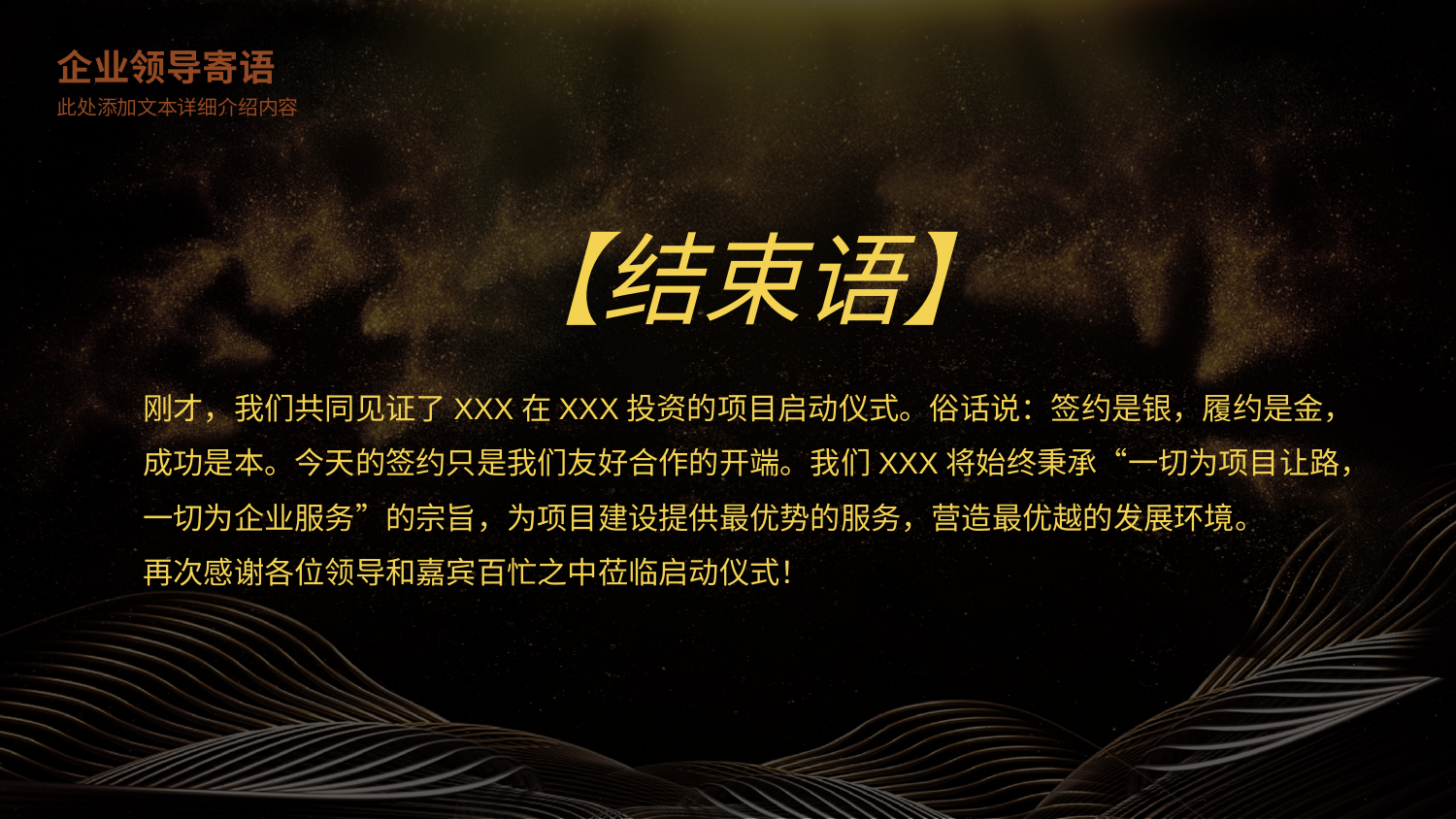

企业领导寄语
此处添加文本详细介绍内容
【结束语】
刚才，我们共同见证了XXX在XXX投资的项目启动仪式。俗话说：签约是银，履约是金，成功是本。今天的签约只是我们友好合作的开端。我们XXX将始终秉承“一切为项目让路，一切为企业服务”的宗旨，为项目建设提供最优势的服务，营造最优越的发展环境。
再次感谢各位领导和嘉宾百忙之中莅临启动仪式！